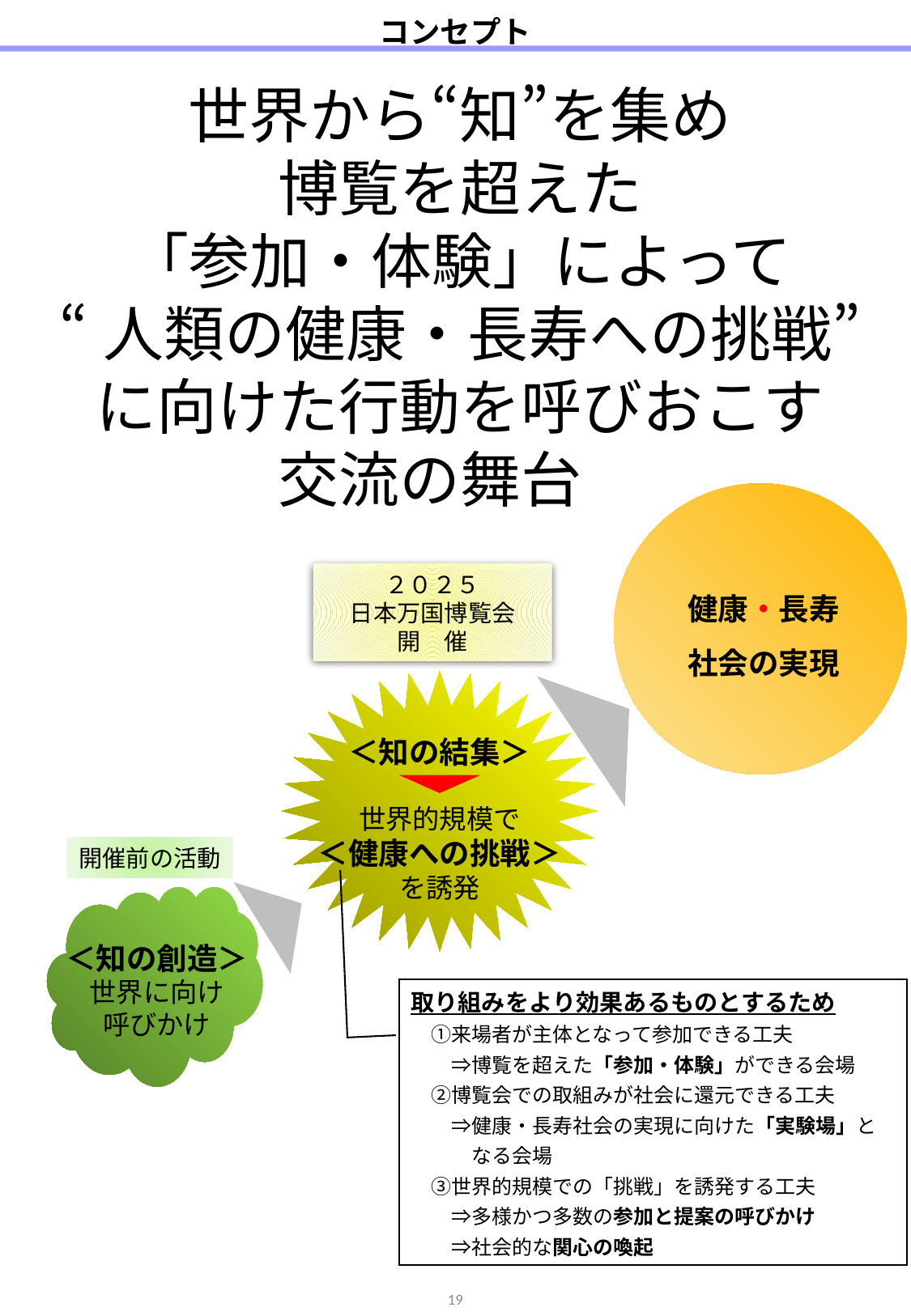

コンセプト
世界から“知”を集め
博覧を超えた
「参加・体験」によって
“人類の健康・長寿への挑戦”
に向けた行動を呼びおこす
交流の舞台

２０２５
日本万国博覧会
開　催
健康・長寿
社会の実現

＜知の結集＞

世界的規模で
＜健康への挑戦＞
を誘発

開催前の活動

＜知の創造＞
世界に向け
呼びかけ
取り組みをより効果あるものとするため
　①来場者が主体となって参加できる工夫
　　⇒博覧を超えた「参加・体験」ができる会場
　②博覧会での取組みが社会に還元できる工夫
　　⇒健康・長寿社会の実現に向けた「実験場」と
　　　なる会場
　③世界的規模での「挑戦」を誘発する工夫
　　⇒多様かつ多数の参加と提案の呼びかけ
　　⇒社会的な関心の喚起
19